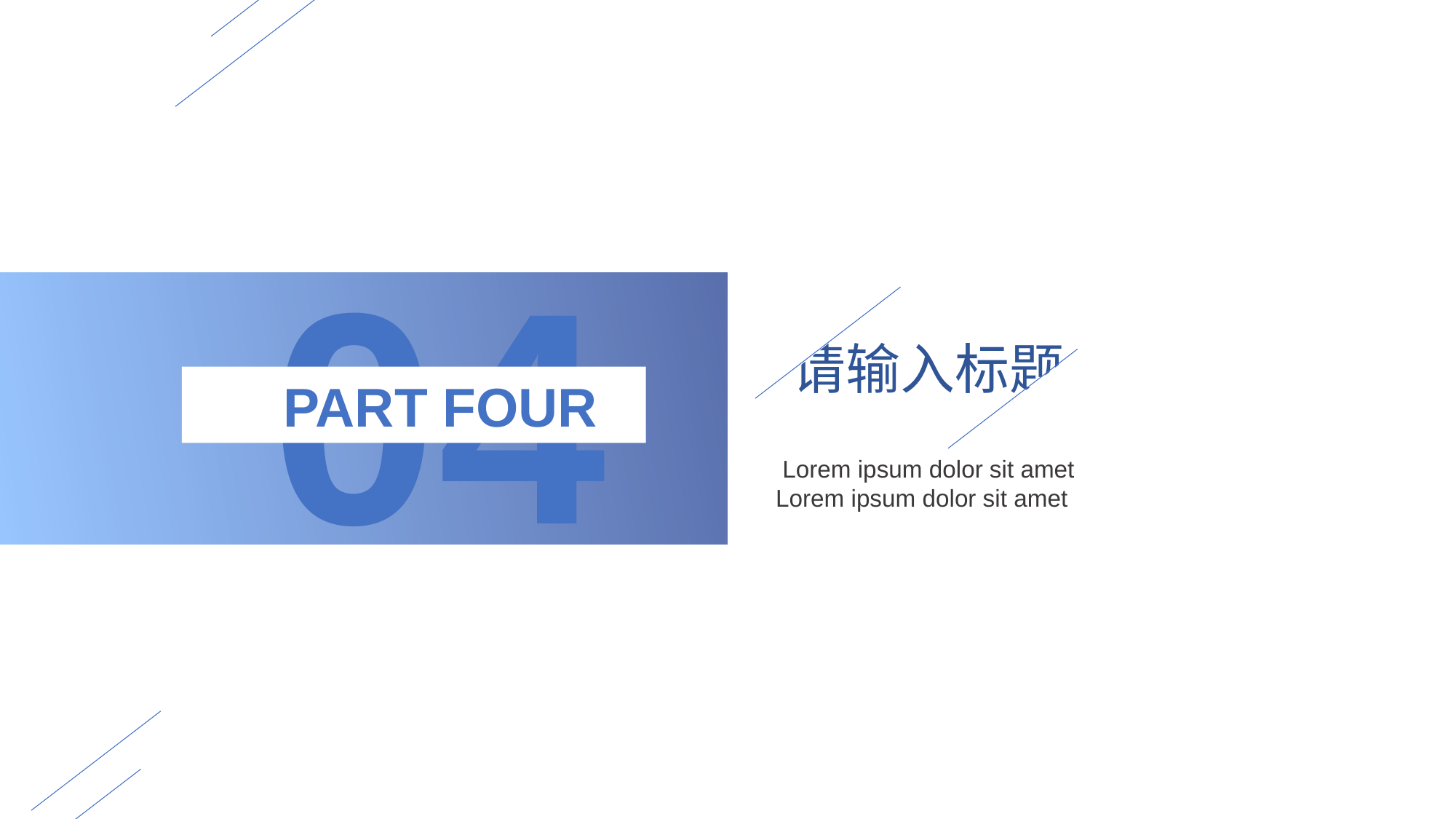

04

请输入标题

      PART FOUR
Lorem ipsum dolor sit amet
Lorem ipsum dolor sit amet